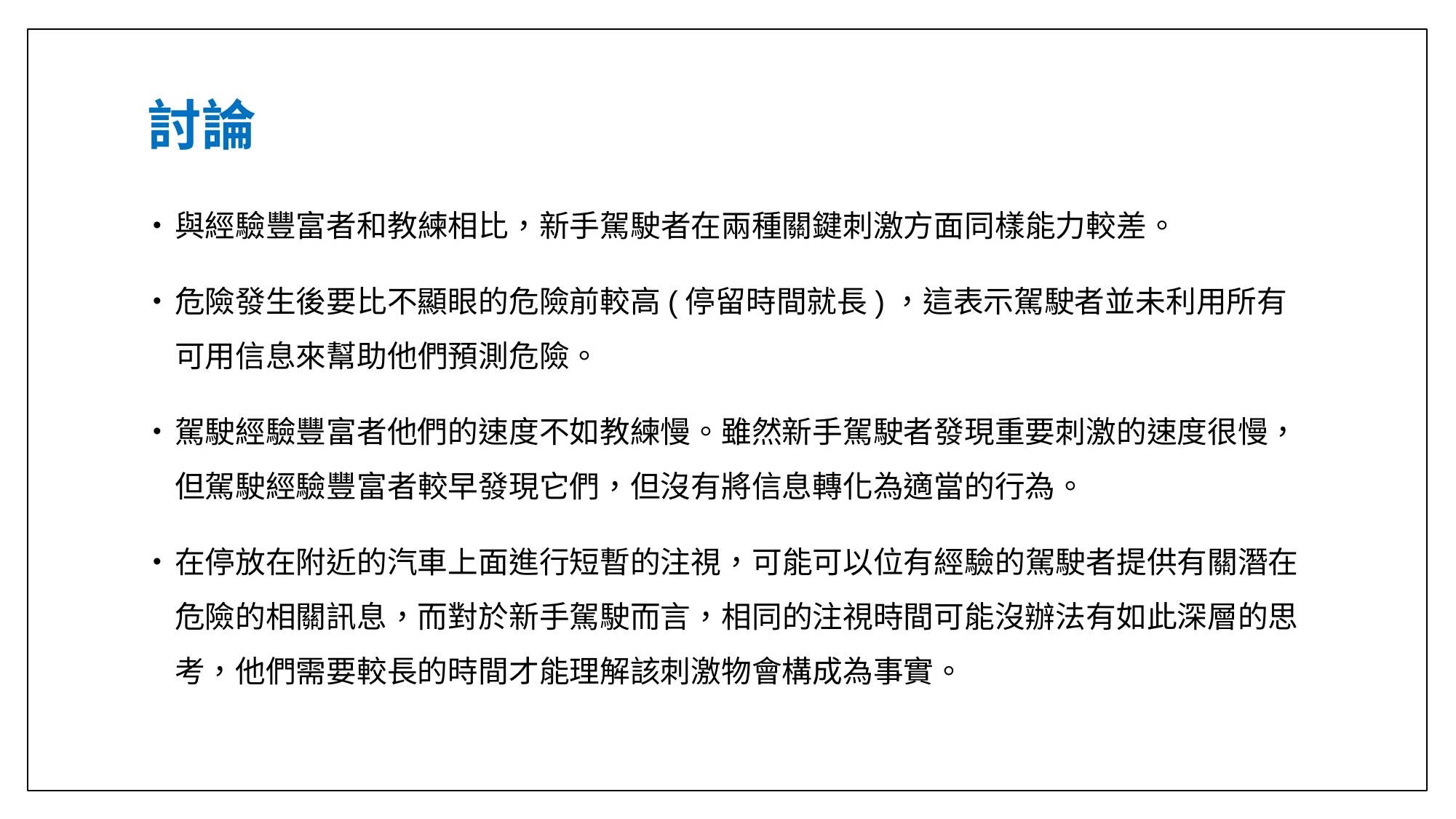

# 討論
與經驗豐富者和教練相比，新手駕駛者在兩種關鍵刺激方面同樣能力較差。
危險發生後要比不顯眼的危險前較高(停留時間就長)，這表示駕駛者並未利用所有可用信息來幫助他們預測危險。
駕駛經驗豐富者他們的速度不如教練慢。雖然新手駕駛者發現重要刺激的速度很慢，但駕駛經驗豐富者較早發現它們，但沒有將信息轉化為適當的行為。
在停放在附近的汽車上面進行短暫的注視，可能可以位有經驗的駕駛者提供有關潛在危險的相關訊息，而對於新手駕駛而言，相同的注視時間可能沒辦法有如此深層的思考，他們需要較長的時間才能理解該刺激物會構成為事實。